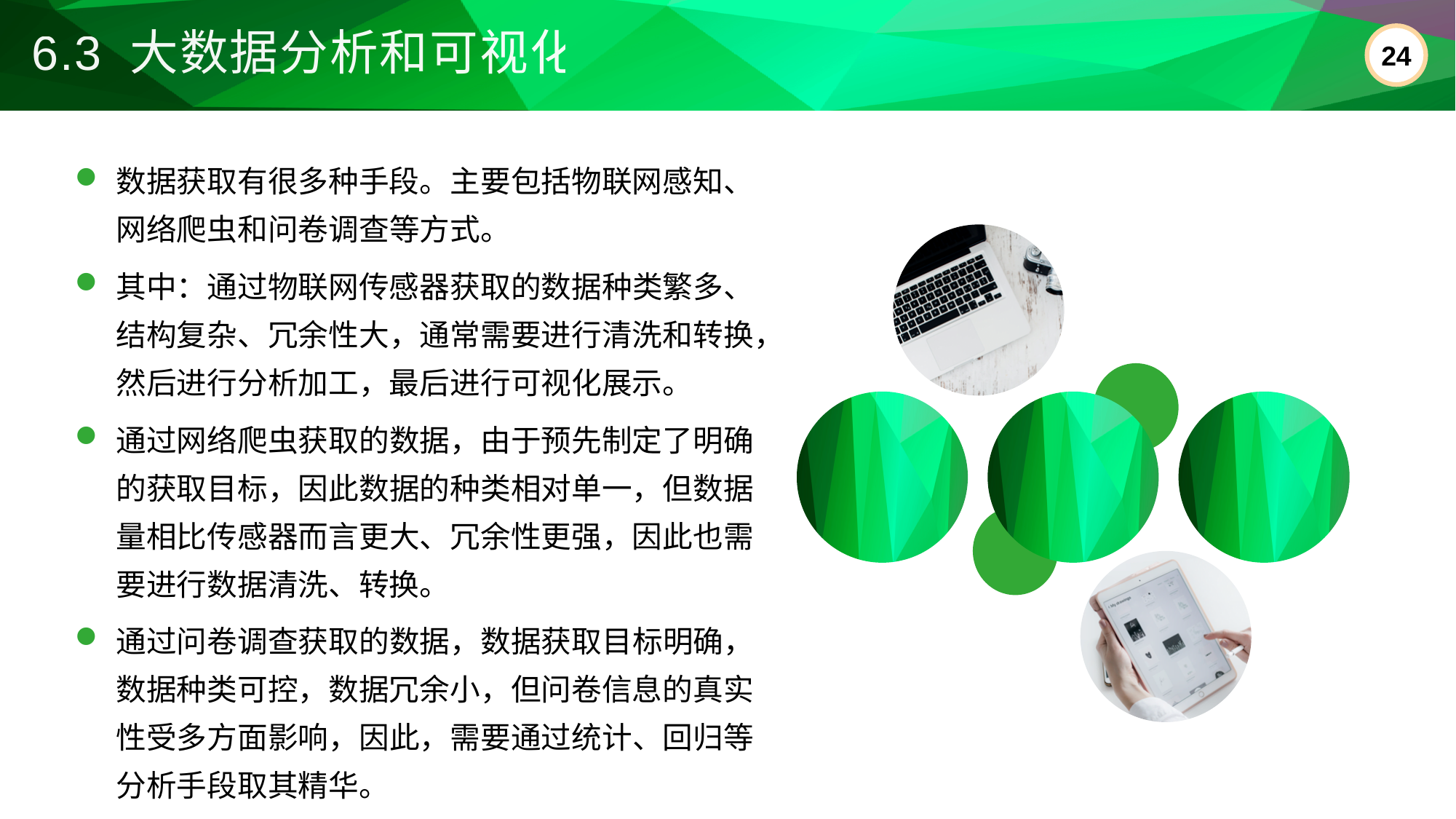

6.3 大数据分析和可视化
数据获取有很多种手段。主要包括物联网感知、网络爬虫和问卷调查等方式。
其中：通过物联网传感器获取的数据种类繁多、结构复杂、冗余性大，通常需要进行清洗和转换，然后进行分析加工，最后进行可视化展示。
通过网络爬虫获取的数据，由于预先制定了明确的获取目标，因此数据的种类相对单一，但数据量相比传感器而言更大、冗余性更强，因此也需要进行数据清洗、转换。
通过问卷调查获取的数据，数据获取目标明确，数据种类可控，数据冗余小，但问卷信息的真实性受多方面影响，因此，需要通过统计、回归等分析手段取其精华。